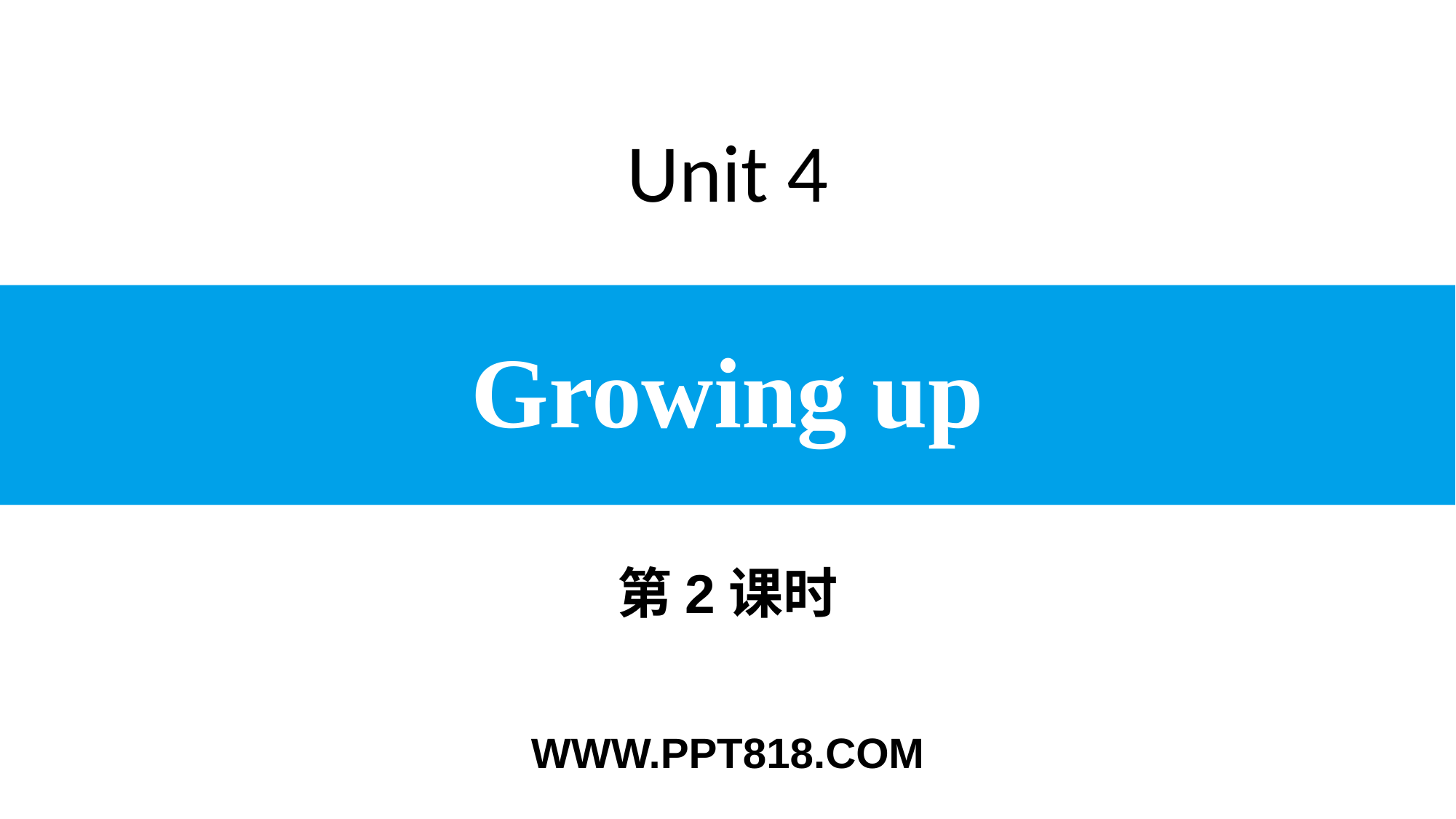

Unit 4
# Growing up
第2课时
WWW.PPT818.COM